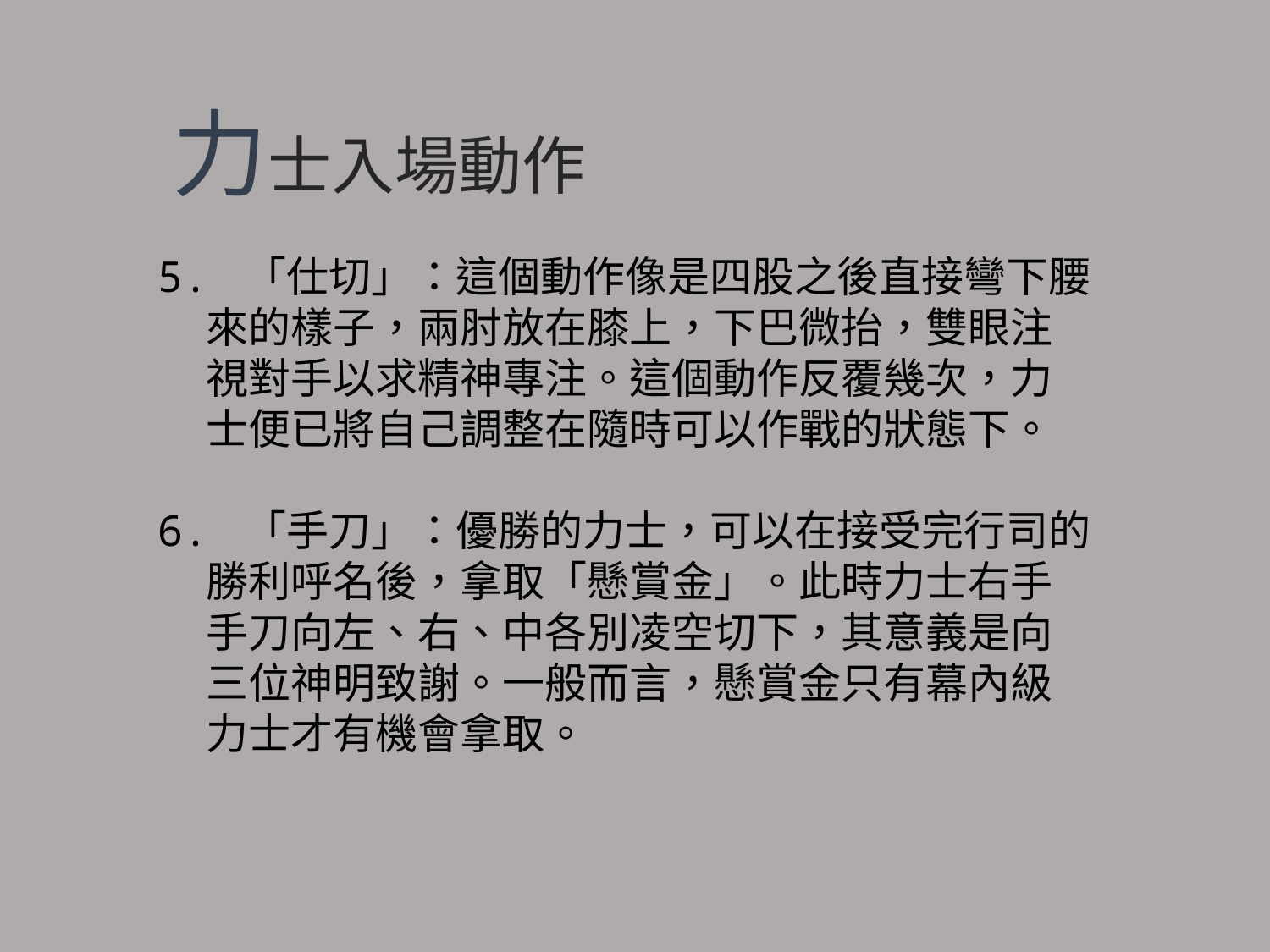

力士入場動作
5. 「仕切」：這個動作像是四股之後直接彎下腰
    來的樣子，兩肘放在膝上，下巴微抬，雙眼注
    視對手以求精神專注。這個動作反覆幾次，力
    士便已將自己調整在隨時可以作戰的狀態下。

6. 「手刀」：優勝的力士，可以在接受完行司的
    勝利呼名後，拿取「懸賞金」。此時力士右手
    手刀向左、右、中各別凌空切下，其意義是向
    三位神明致謝。一般而言，懸賞金只有幕內級
    力士才有機會拿取。